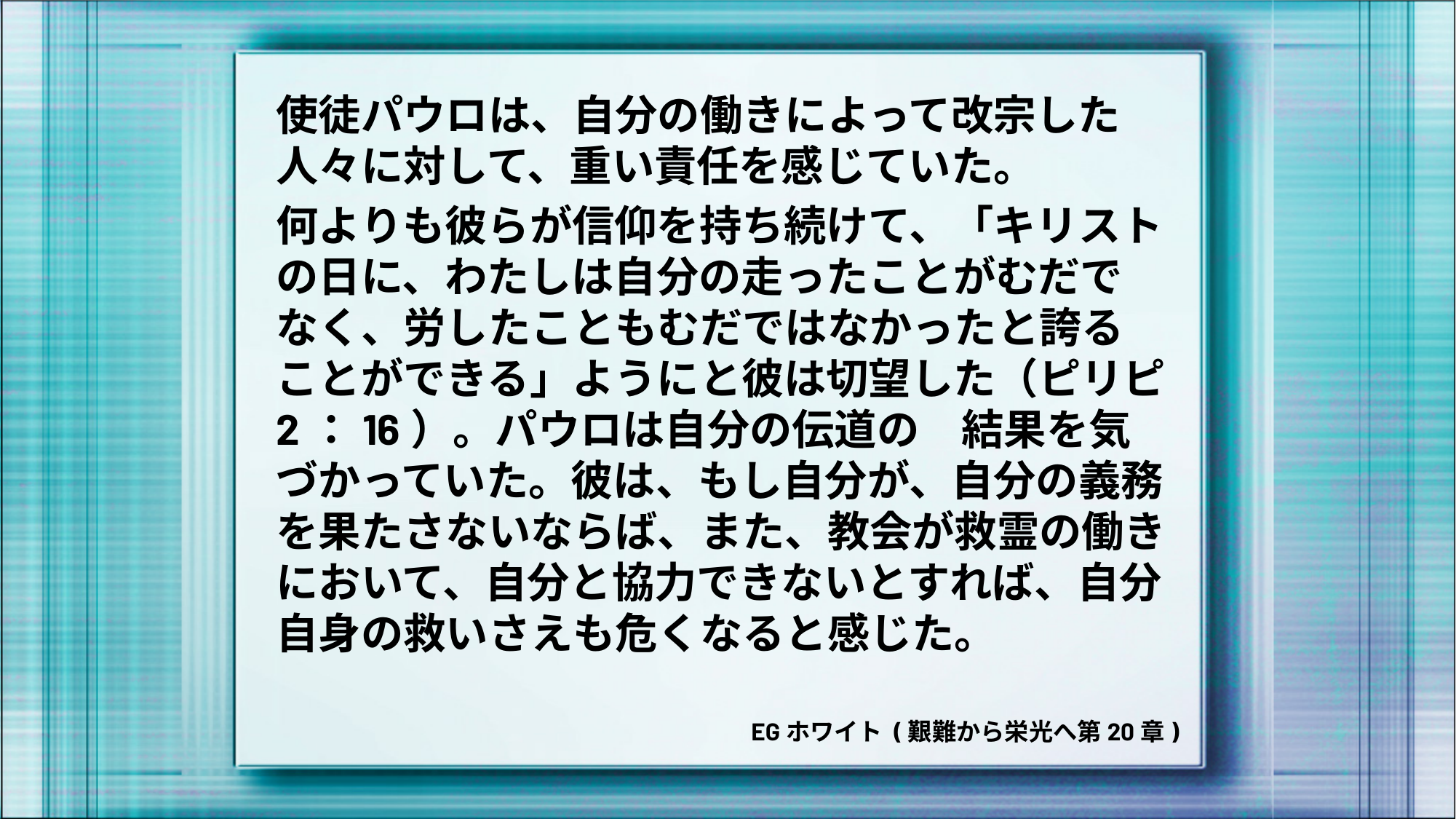

使徒パウロは、自分の働きによって改宗した人々に対して、重い責任を感じていた。
何よりも彼らが信仰を持ち続けて、「キリストの日に、わたしは自分の走ったことがむだで　なく、労したこともむだではなかったと誇る　ことができる」ようにと彼は切望した（ピリピ2：16）。パウロは自分の伝道の　結果を気　づかっていた。彼は、もし自分が、自分の義務を果たさないならば、また、教会が救霊の働きにおいて、自分と協力できないとすれば、自分自身の救いさえも危くなると感じた。
EGホワイト (艱難から栄光へ第20章)